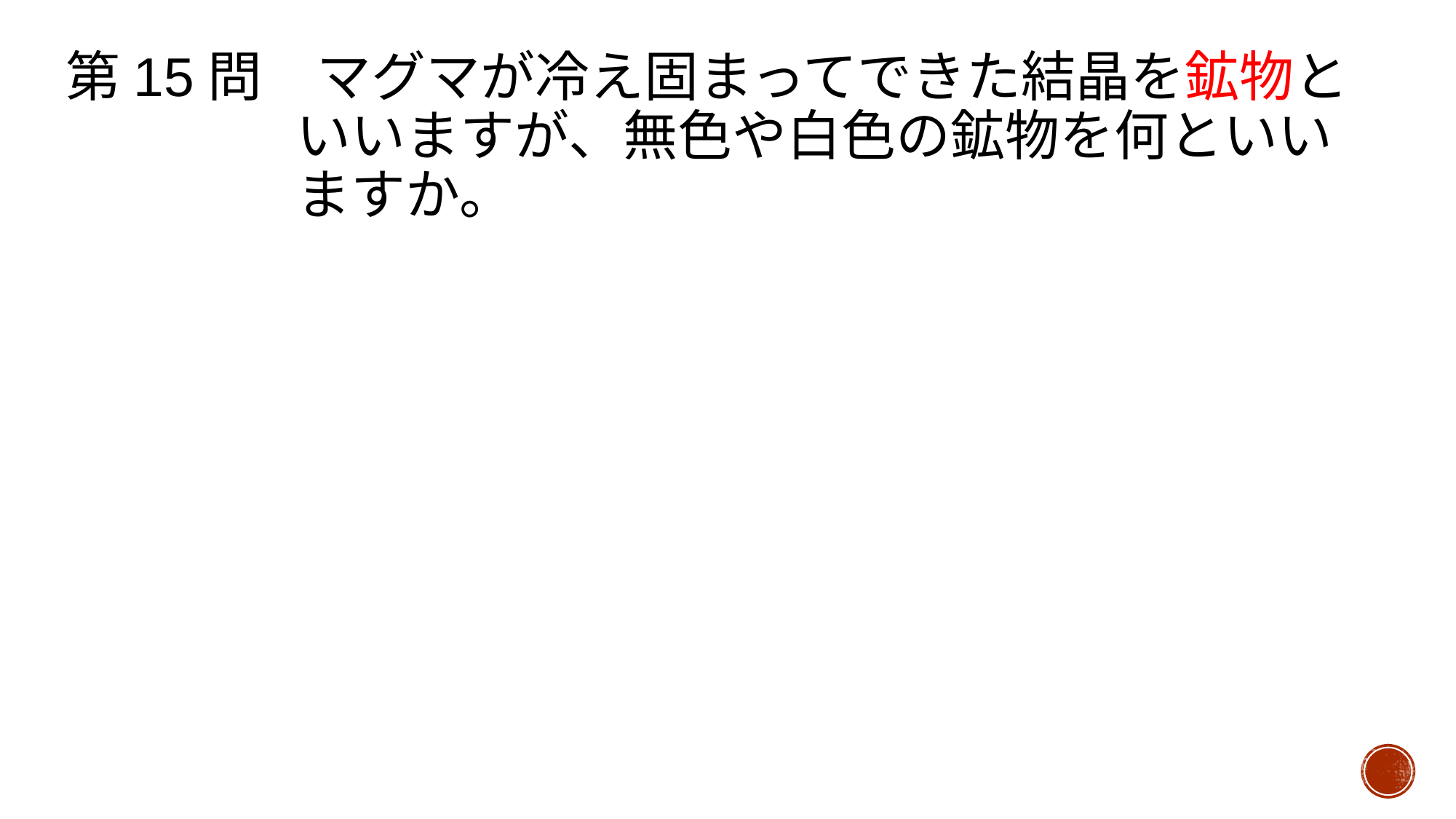

# 第15問　マグマが冷え固まってできた結晶を鉱物と 　　　　 いいますが、無色や白色の鉱物を何といい 　　　　 ますか。